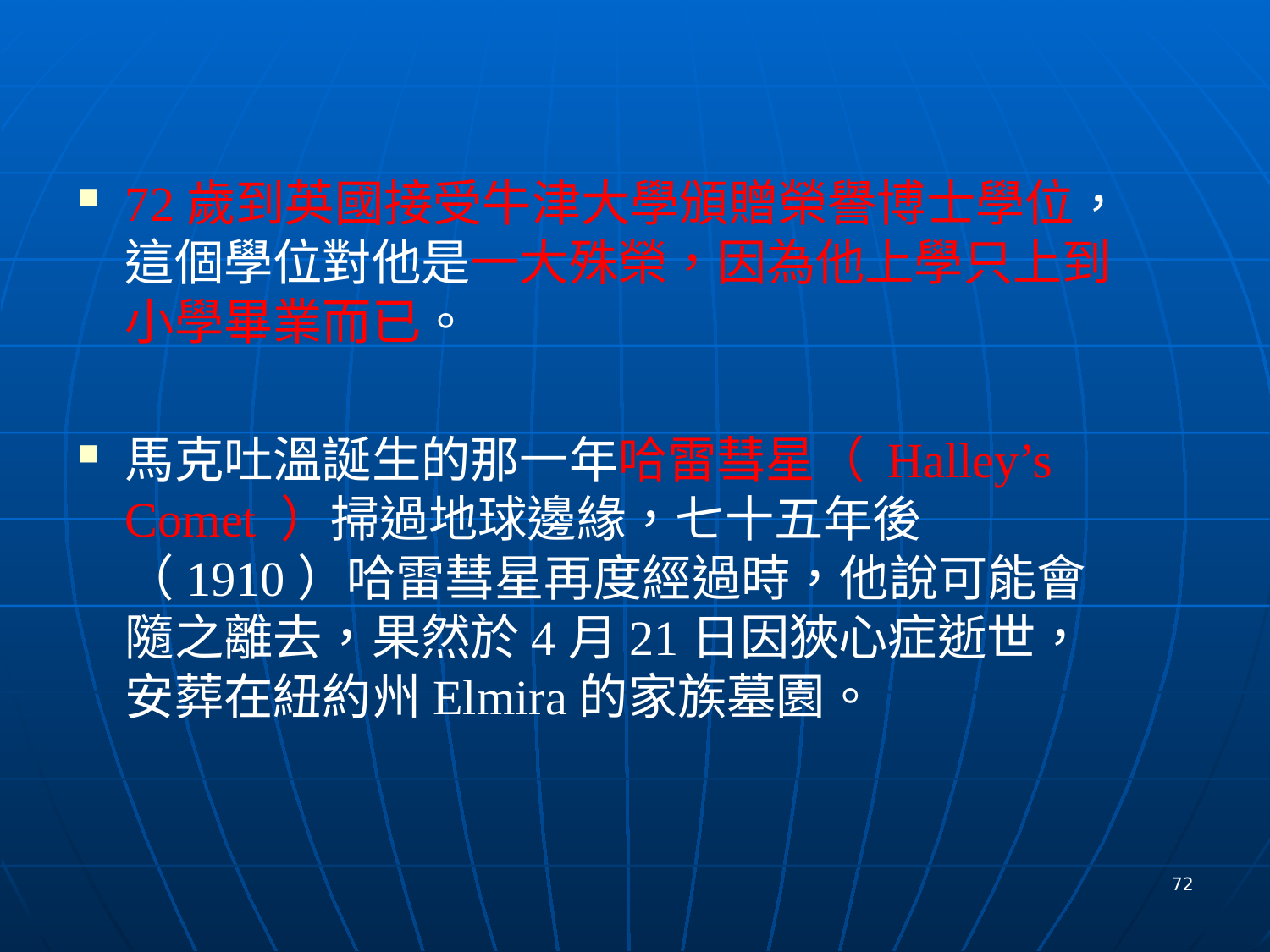

72歲到英國接受牛津大學頒贈榮譽博士學位，這個學位對他是一大殊榮，因為他上學只上到小學畢業而已。

馬克吐溫誕生的那一年哈雷彗星（ Halley’s Comet ）掃過地球邊緣，七十五年後（1910）哈雷彗星再度經過時，他說可能會隨之離去，果然於4月21日因狹心症逝世，安葬在紐約州Elmira的家族墓園。

72